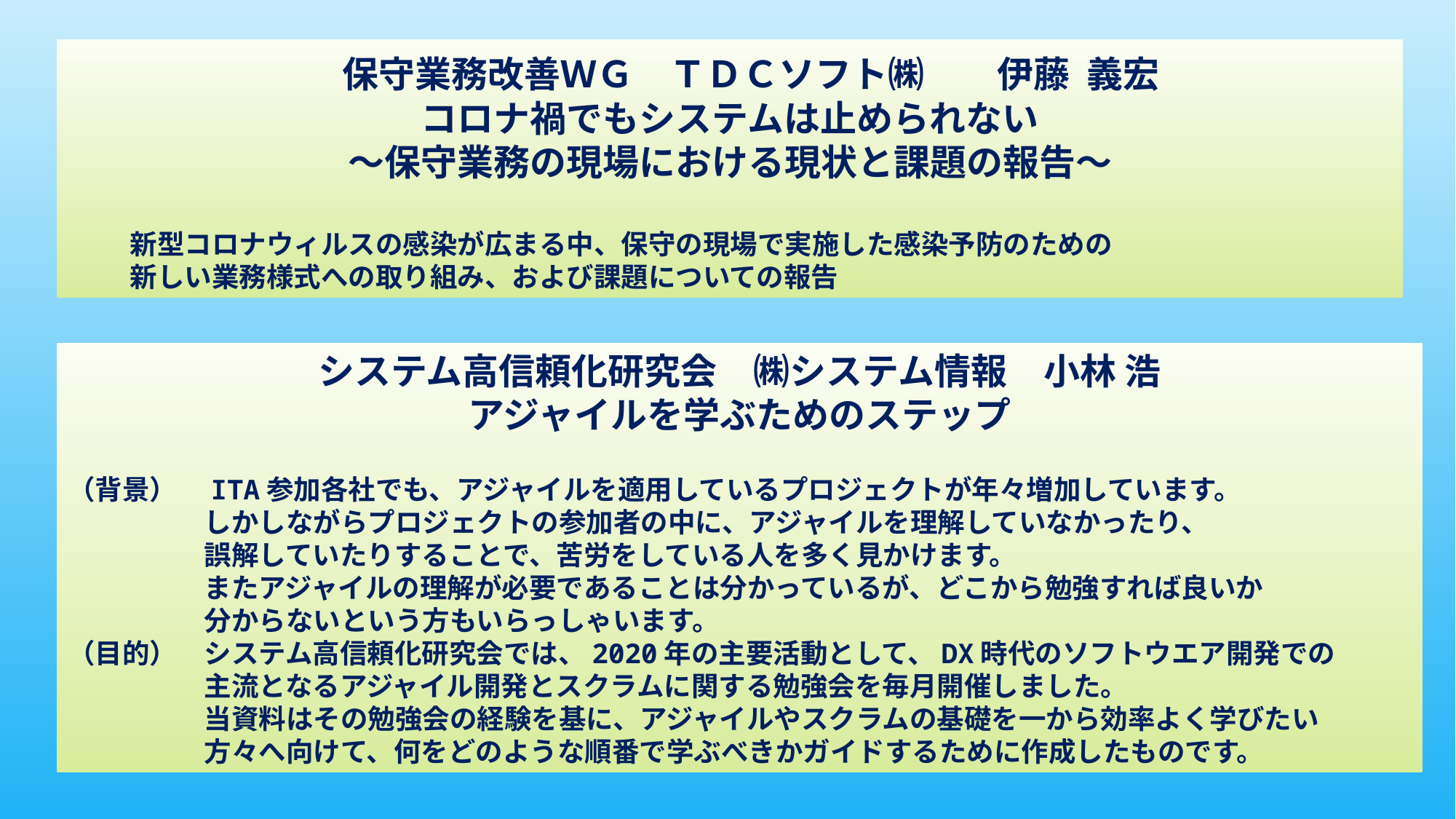

保守業務改善ＷＧ　ＴＤＣソフト㈱　　伊藤  義宏
コロナ禍でもシステムは止められない
～保守業務の現場における現状と課題の報告～

         新型コロナウィルスの感染が広まる中、保守の現場で実施した感染予防のための
         新しい業務様式への取り組み、および課題についての報告
システム高信頼化研究会　㈱システム情報　小林 浩
アジャイルを学ぶためのステップ

（背景）　ITA参加各社でも、アジャイルを適用しているプロジェクトが年々増加しています。
　　　　　しかしながらプロジェクトの参加者の中に、アジャイルを理解していなかったり、
　　　　　誤解していたりすることで、苦労をしている人を多く見かけます。
　　　　　またアジャイルの理解が必要であることは分かっているが、どこから勉強すれば良いか
　　　　　分からないという方もいらっしゃいます。
（目的）　システム高信頼化研究会では、2020年の主要活動として、DX時代のソフトウエア開発での
　　　　　主流となるアジャイル開発とスクラムに関する勉強会を毎月開催しました。
　　　　　当資料はその勉強会の経験を基に、アジャイルやスクラムの基礎を一から効率よく学びたい
　　　　　方々へ向けて、何をどのような順番で学ぶべきかガイドするために作成したものです。